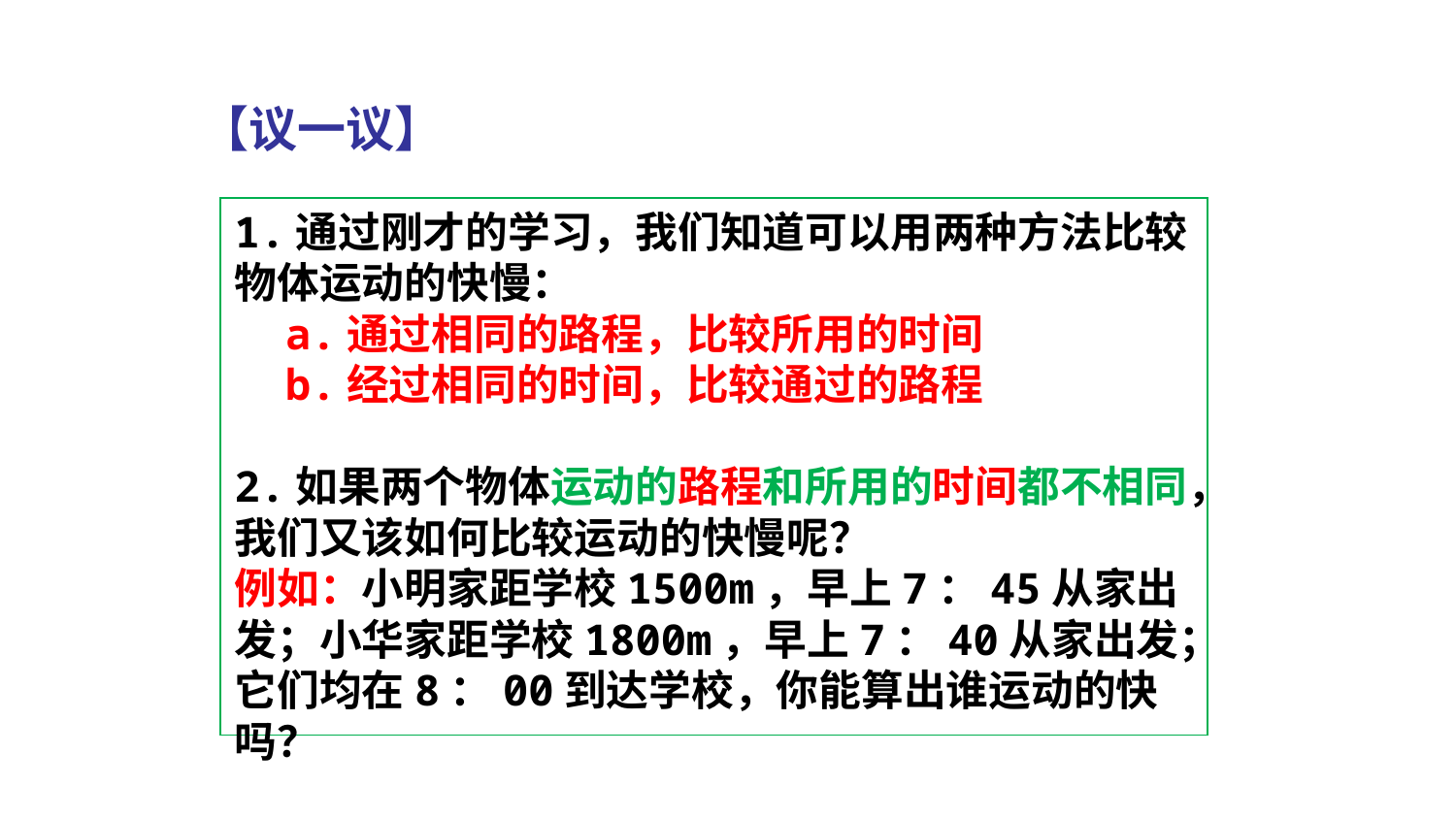

【议一议】
1.通过刚才的学习，我们知道可以用两种方法比较物体运动的快慢：
  a.通过相同的路程，比较所用的时间
  b.经过相同的时间，比较通过的路程

2.如果两个物体运动的路程和所用的时间都不相同，我们又该如何比较运动的快慢呢？
例如：小明家距学校1500m，早上7：45从家出发；小华家距学校1800m，早上7：40从家出发；它们均在8：00到达学校，你能算出谁运动的快吗？